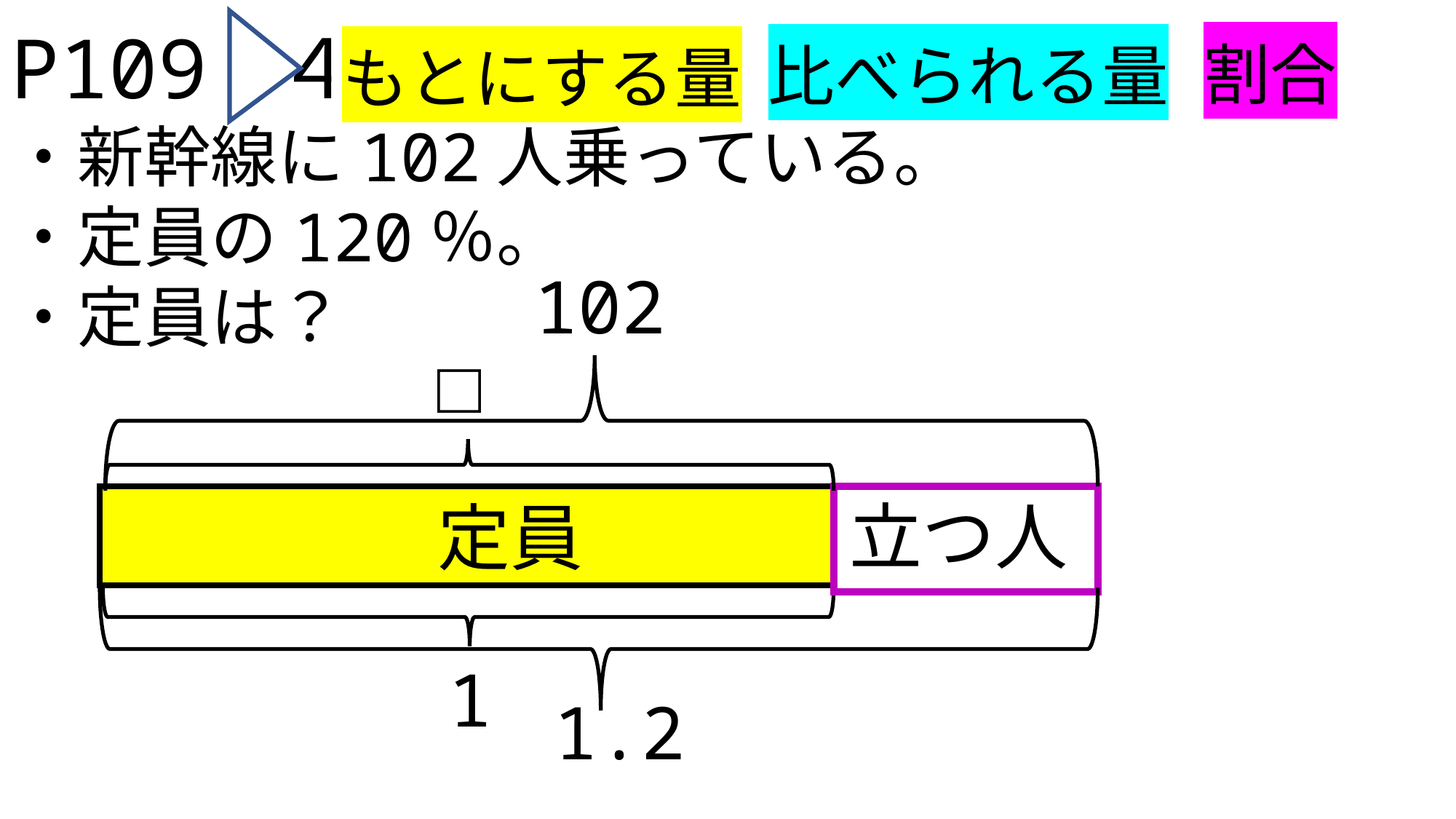

P109 ４
・新幹線に102人乗っている。
・定員の120％。
・定員は？
割合
比べられる量

もとにする量

102
□
立つ人

定員
1
1.2